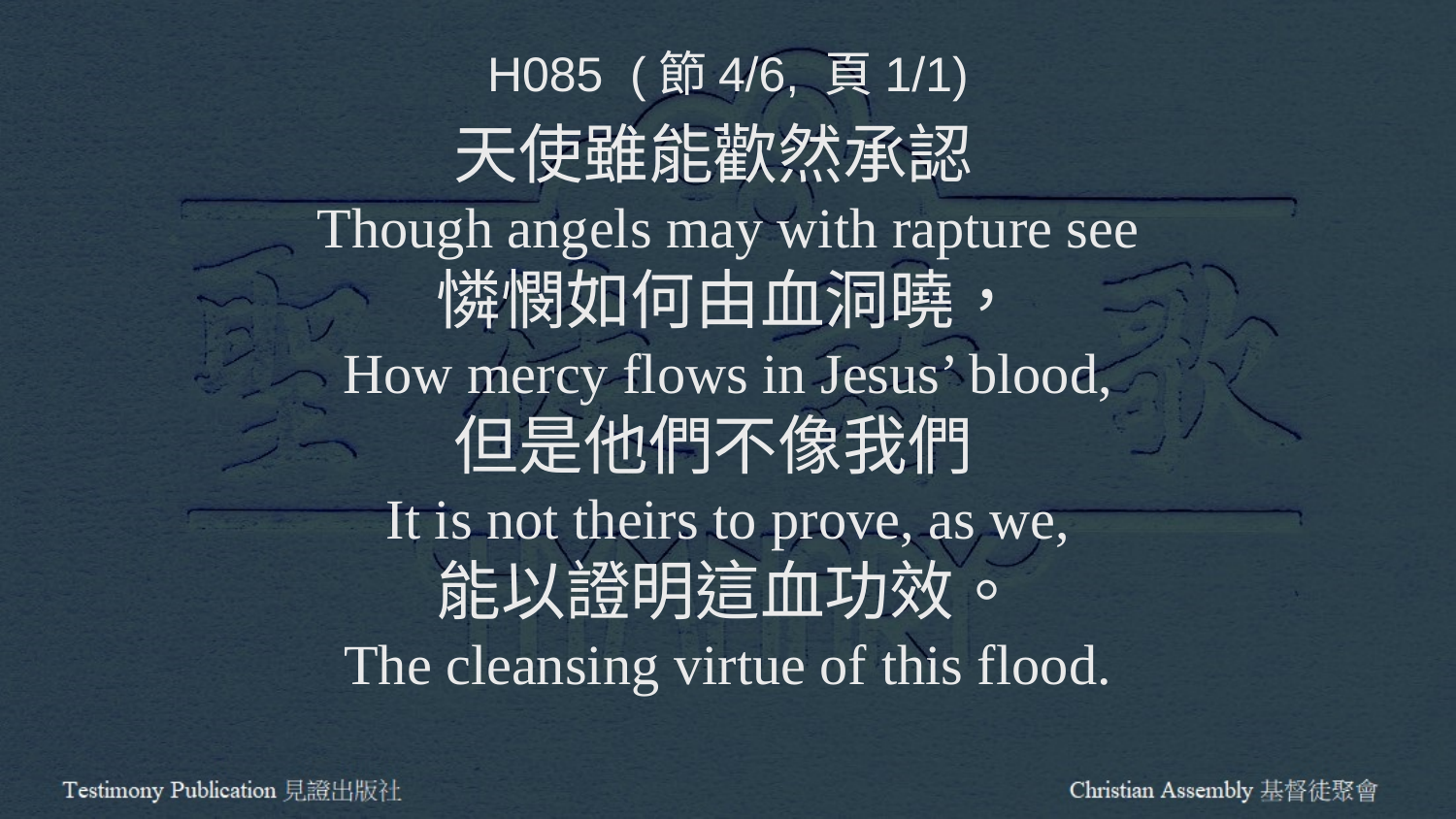

H085  (節4/6, 頁1/1)
天使雖能歡然承認
Though angels may with rapture see
憐憫如何由血洞曉，
How mercy flows in Jesus’ blood,
但是他們不像我們
It is not theirs to prove, as we,
能以證明這血功效。
The cleansing virtue of this flood.